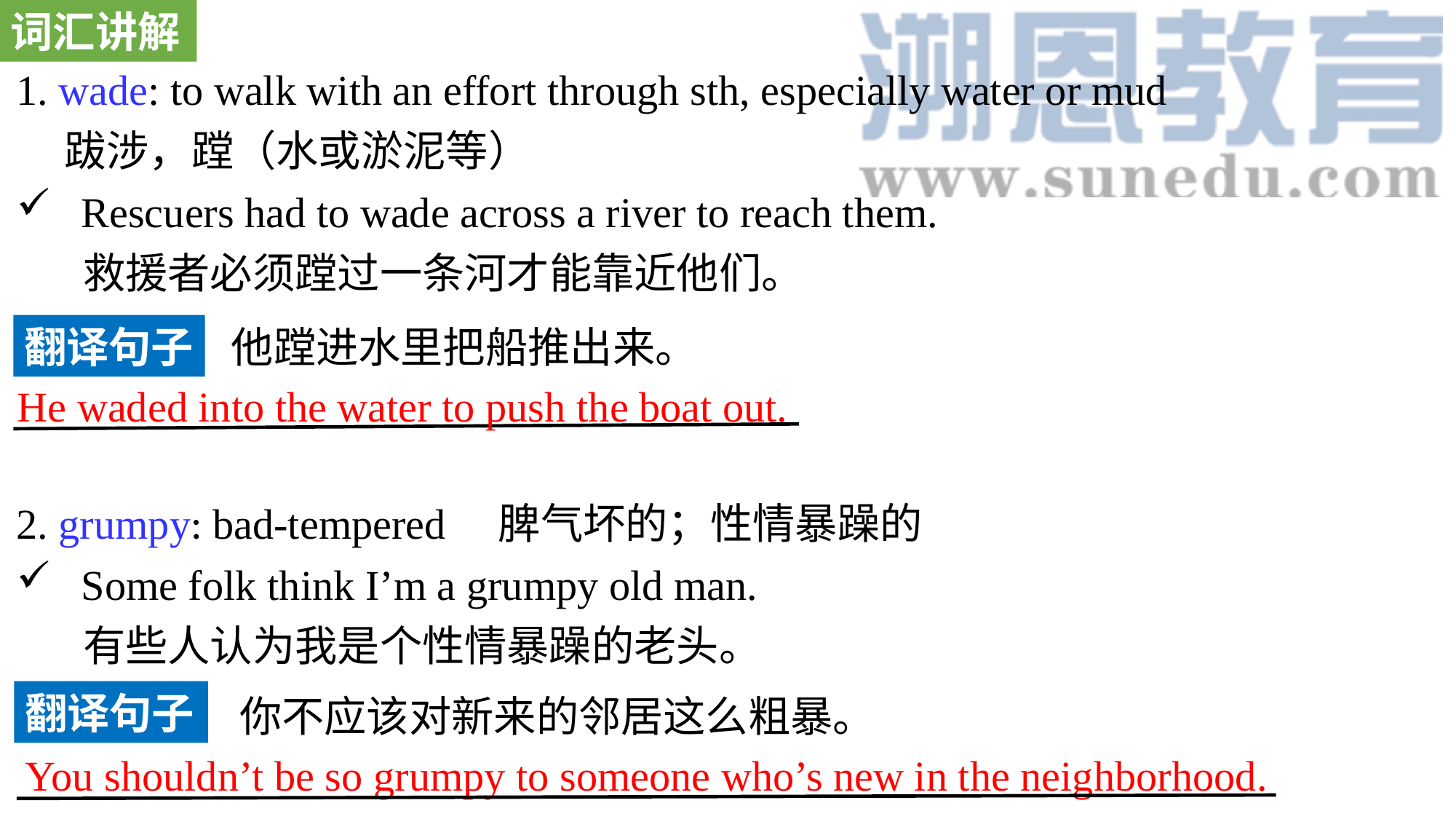

词汇讲解
1. wade: to walk with an effort through sth, especially water or mud
    跋涉，蹚（水或淤泥等）
 Rescuers had to wade across a river to reach them.
      救援者必须蹚过一条河才能靠近他们。

2. grumpy: bad-tempered    脾气坏的；性情暴躁的
 Some folk think I’m a grumpy old man.
      有些人认为我是个性情暴躁的老头。
翻译句子
他蹚进水里把船推出来。
He waded into the water to push the boat out.
翻译句子
你不应该对新来的邻居这么粗暴。
You shouldn’t be so grumpy to someone who’s new in the neighborhood.